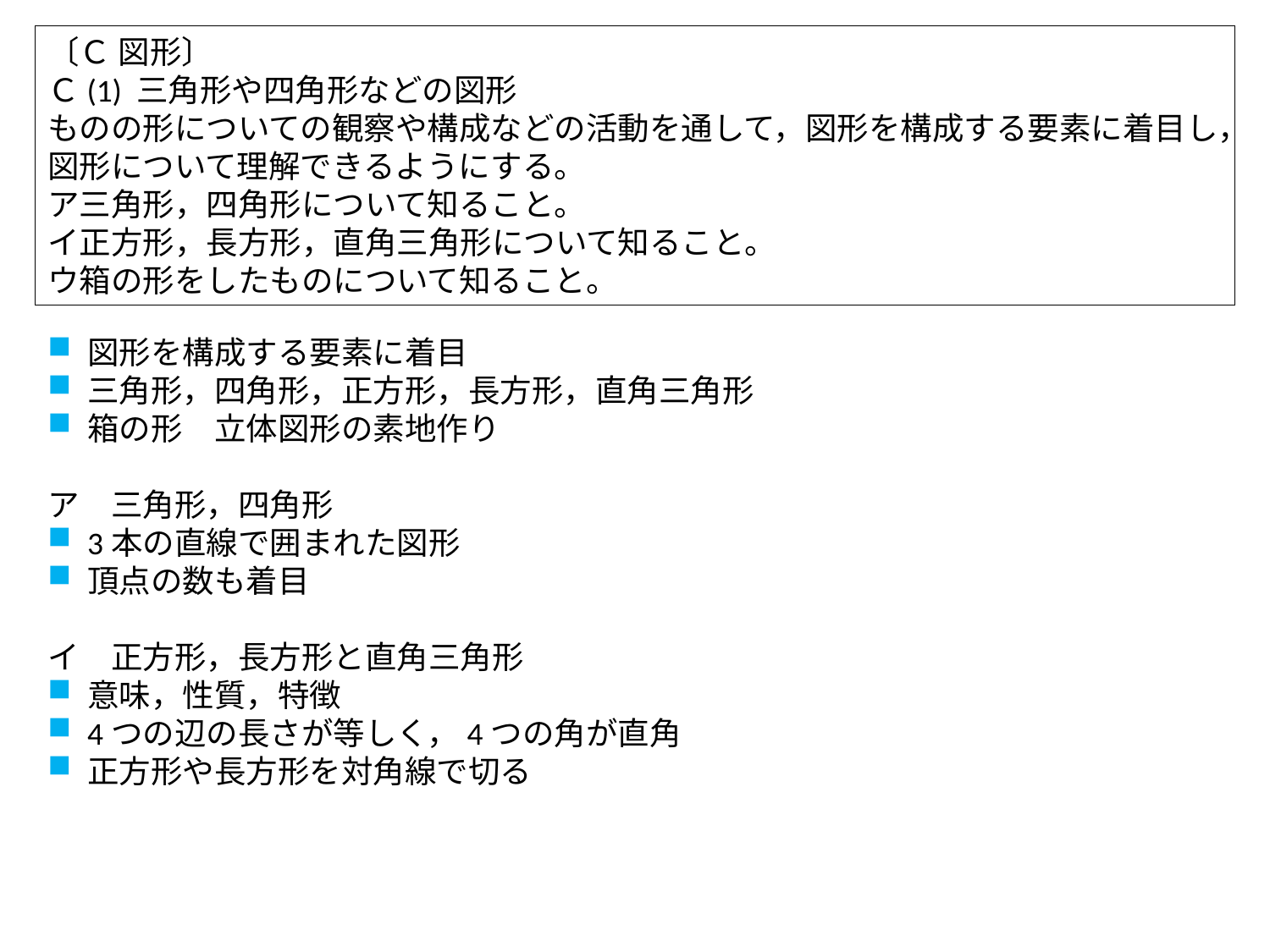

〔Ｃ 図形〕
Ｃ(1) 三角形や四角形などの図形
ものの形についての観察や構成などの活動を通して，図形を構成する要素に着目し，図形について理解できるようにする。
ア三角形，四角形について知ること。
イ正方形，長方形，直角三角形について知ること。
ウ箱の形をしたものについて知ること。
図形を構成する要素に着目
三角形，四角形，正方形，長方形，直角三角形
箱の形　立体図形の素地作り

ア　三角形，四角形
3本の直線で囲まれた図形
頂点の数も着目

イ　正方形，長方形と直角三角形
意味，性質，特徴
4つの辺の長さが等しく，4つの角が直角
正方形や長方形を対角線で切る